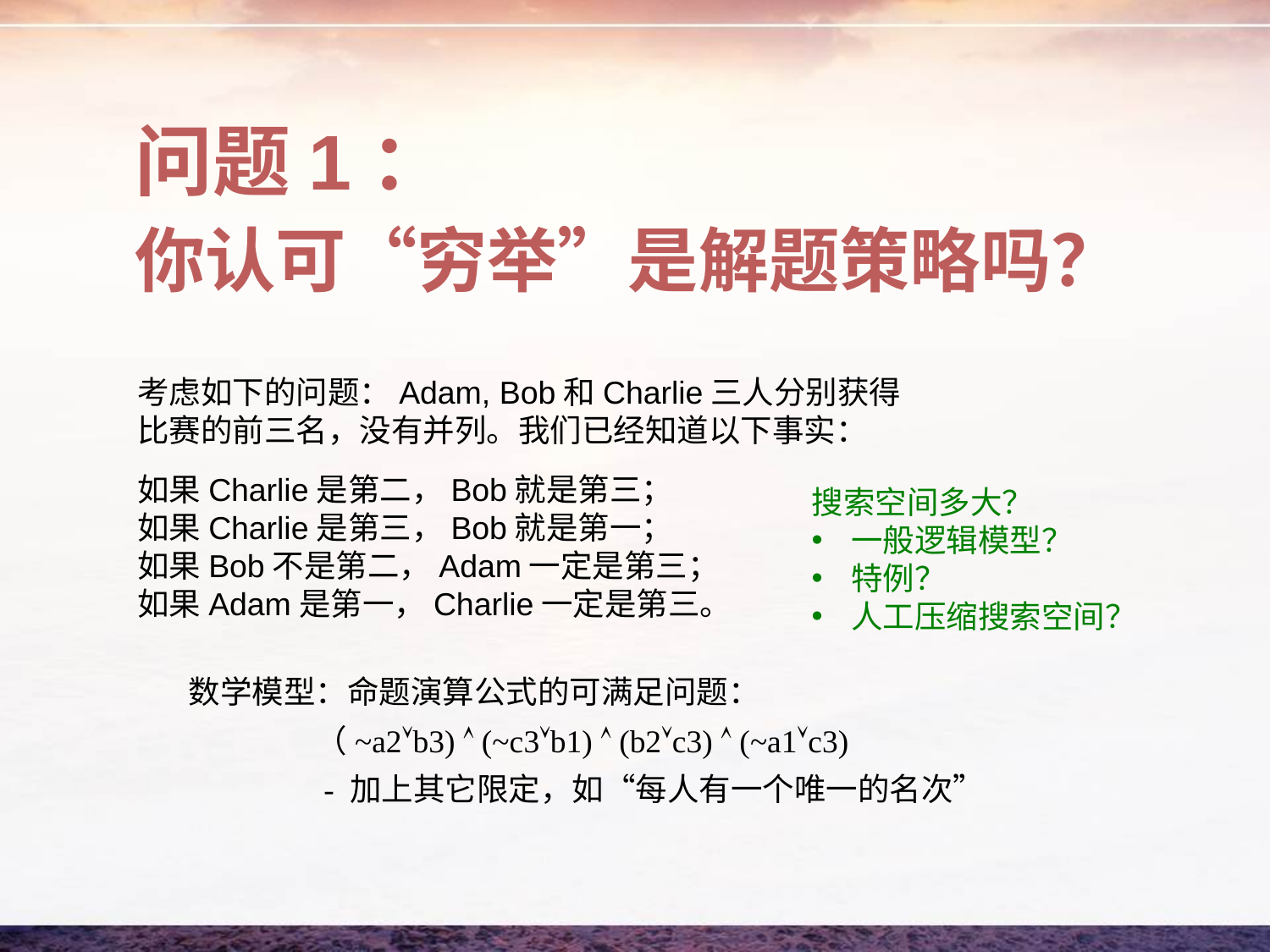

问题1：
你认可“穷举”是解题策略吗？
考虑如下的问题：Adam, Bob和Charlie三人分别获得比赛的前三名，没有并列。我们已经知道以下事实：
如果Charlie是第二，Bob就是第三；
如果Charlie是第三，Bob就是第一；
如果Bob不是第二，Adam一定是第三；
如果Adam是第一，Charlie一定是第三。
搜索空间多大？
一般逻辑模型？
特例？
人工压缩搜索空间？
数学模型：命题演算公式的可满足问题：
	（~a2∨b3) ∧ (~c3∨b1) ∧ (b2∨c3) ∧ (~a1∨c3)
	 - 加上其它限定，如“每人有一个唯一的名次”